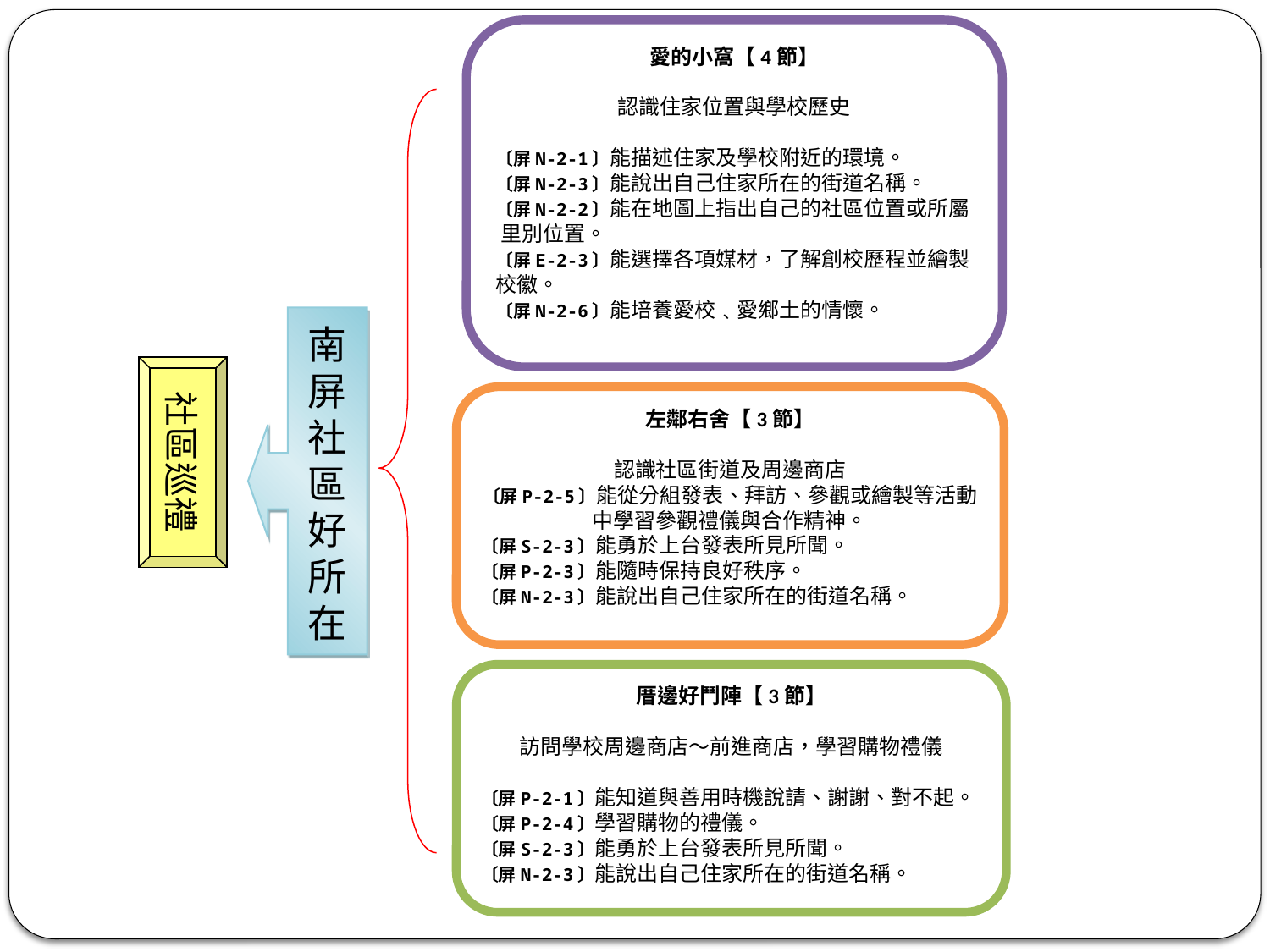

愛的小窩【4節】

認識住家位置與學校歷史

〔屏N-2-1〕能描述住家及學校附近的環境。
〔屏N-2-3〕能說出自己住家所在的街道名稱。
〔屏N-2-2〕能在地圖上指出自己的社區位置或所屬  里別位置。
〔屏E-2-3〕能選擇各項媒材，了解創校歷程並繪製校徽。
〔屏N-2-6〕能培養愛校﹑愛鄉土的情懷。

社區巡禮
左鄰右舍【3節】

認識社區街道及周邊商店
〔屏P-2-5〕能從分組發表、拜訪、參觀或繪製等活動中學習參觀禮儀與合作精神。
〔屏S-2-3〕能勇於上台發表所見所聞。
〔屏P-2-3〕能隨時保持良好秩序。
〔屏N-2-3〕能說出自己住家所在的街道名稱。
南屏社區好所在
厝邊好鬥陣【3節】

訪問學校周邊商店～前進商店，學習購物禮儀

〔屏P-2-1〕能知道與善用時機說請、謝謝、對不起。
〔屏P-2-4〕學習購物的禮儀。
〔屏S-2-3〕能勇於上台發表所見所聞。
〔屏N-2-3〕能說出自己住家所在的街道名稱。